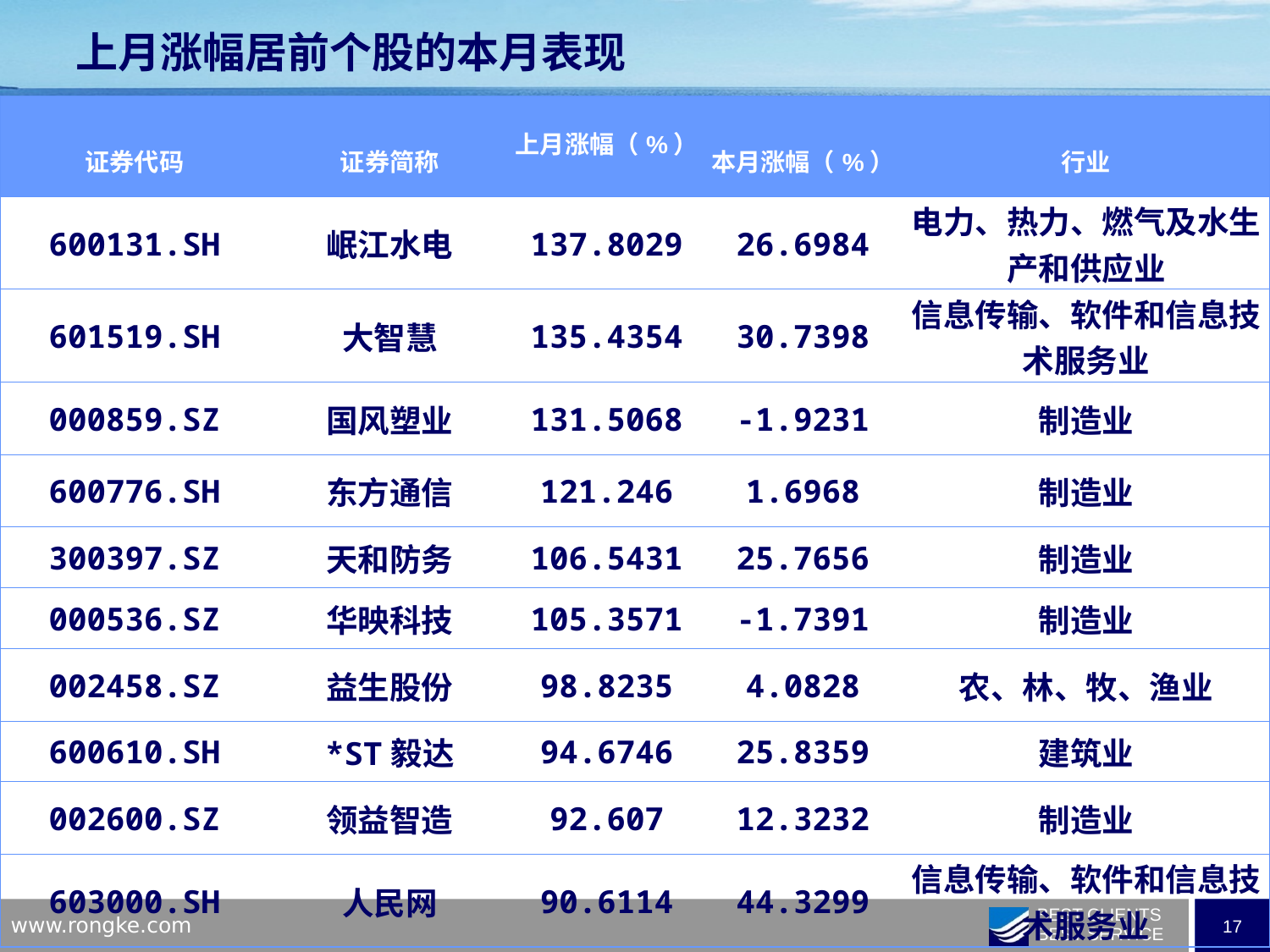

上月涨幅居前个股的本月表现
| 证券代码 | 证券简称 | 上月涨幅（%） | 本月涨幅（%） | 行业 |
| --- | --- | --- | --- | --- |
| 600131.SH | 岷江水电 | 137.8029 | 26.6984 | 电力、热力、燃气及水生产和供应业 |
| 601519.SH | 大智慧 | 135.4354 | 30.7398 | 信息传输、软件和信息技术服务业 |
| 000859.SZ | 国风塑业 | 131.5068 | -1.9231 | 制造业 |
| 600776.SH | 东方通信 | 121.246 | 1.6968 | 制造业 |
| 300397.SZ | 天和防务 | 106.5431 | 25.7656 | 制造业 |
| 000536.SZ | 华映科技 | 105.3571 | -1.7391 | 制造业 |
| 002458.SZ | 益生股份 | 98.8235 | 4.0828 | 农、林、牧、渔业 |
| 600610.SH | \*ST毅达 | 94.6746 | 25.8359 | 建筑业 |
| 002600.SZ | 领益智造 | 92.607 | 12.3232 | 制造业 |
| 603000.SH | 人民网 | 90.6114 | 44.3299 | 信息传输、软件和信息技术服务业 |